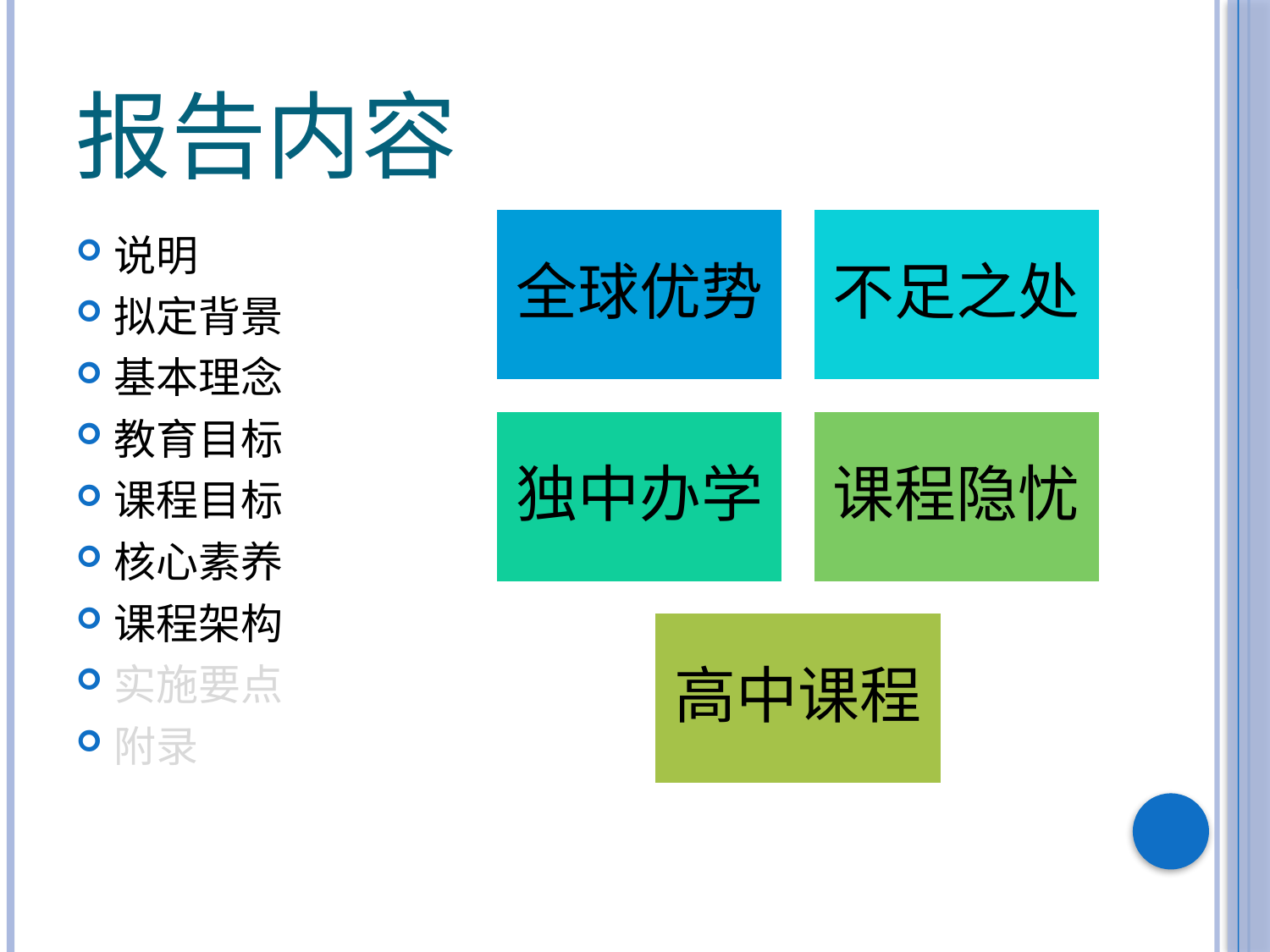

# 报告内容
全球优势
不足之处
独中办学
课程隐忧
高中课程
说明
拟定背景
基本理念
教育目标
课程目标
核心素养
课程架构
实施要点
附录